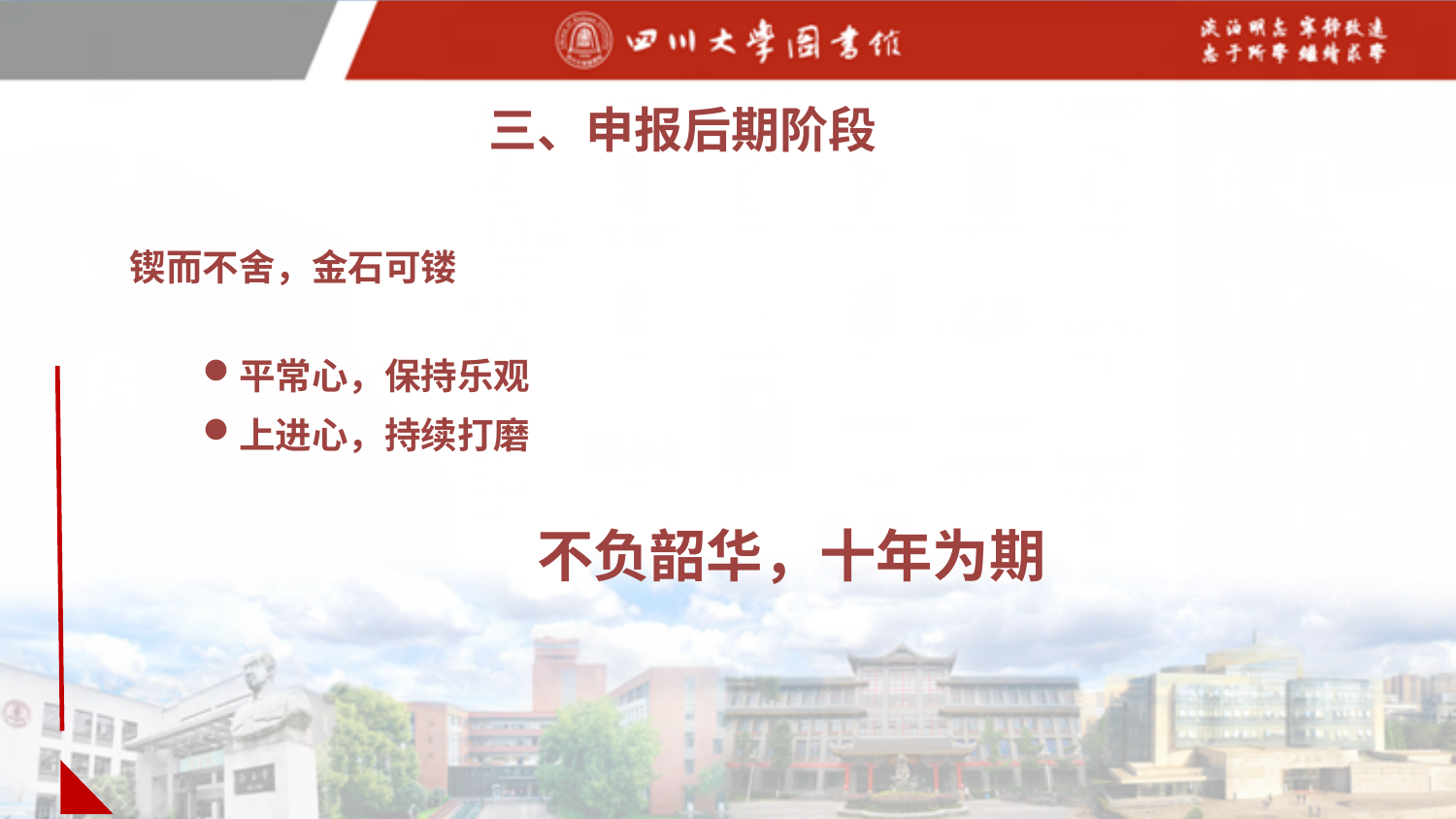

三、申报后期阶段

锲而不舍，金石可镂

平常心，保持乐观
上进心，持续打磨

不负韶华，十年为期